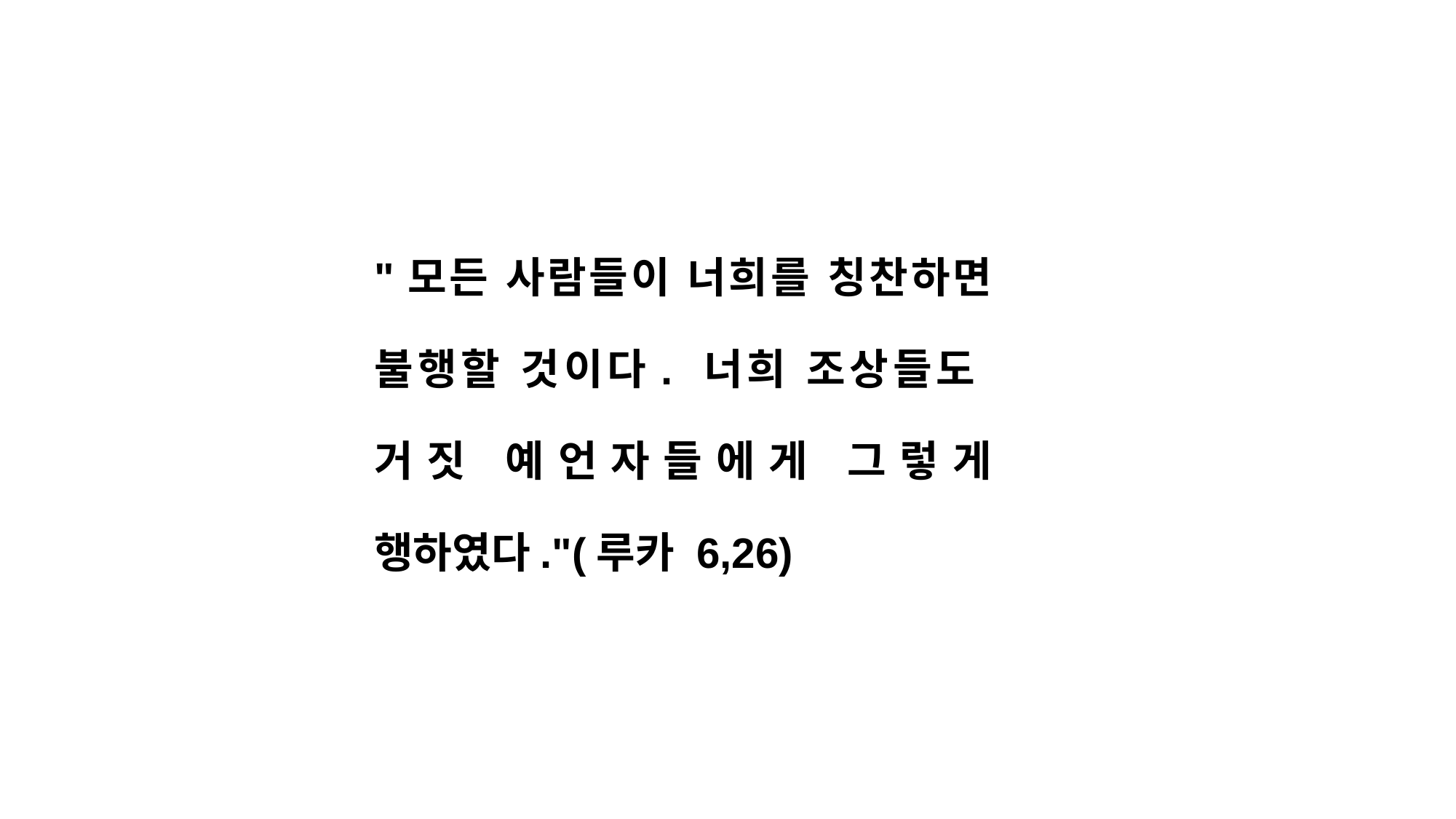

"모든 사람들이 너희를 칭찬하면 불행할 것이다. 너희 조상들도  거짓 예언자들에게 그렇게 행하였다."(루카 6,26)